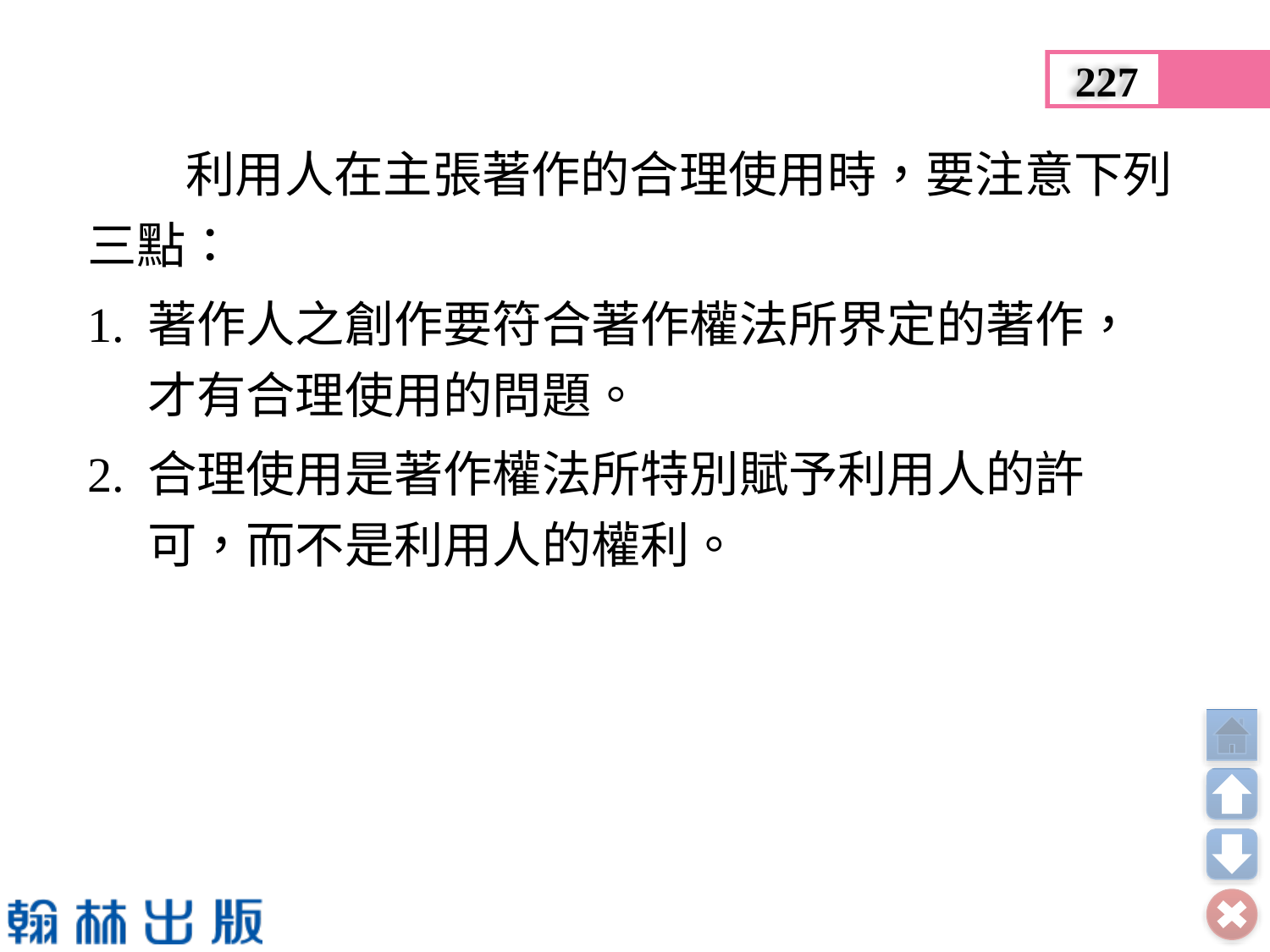

227
　　利用人在主張著作的合理使用時，要注意下列三點：
1.	著作人之創作要符合著作權法所界定的著作，才有合理使用的問題。
2.	合理使用是著作權法所特別賦予利用人的許可，而不是利用人的權利。